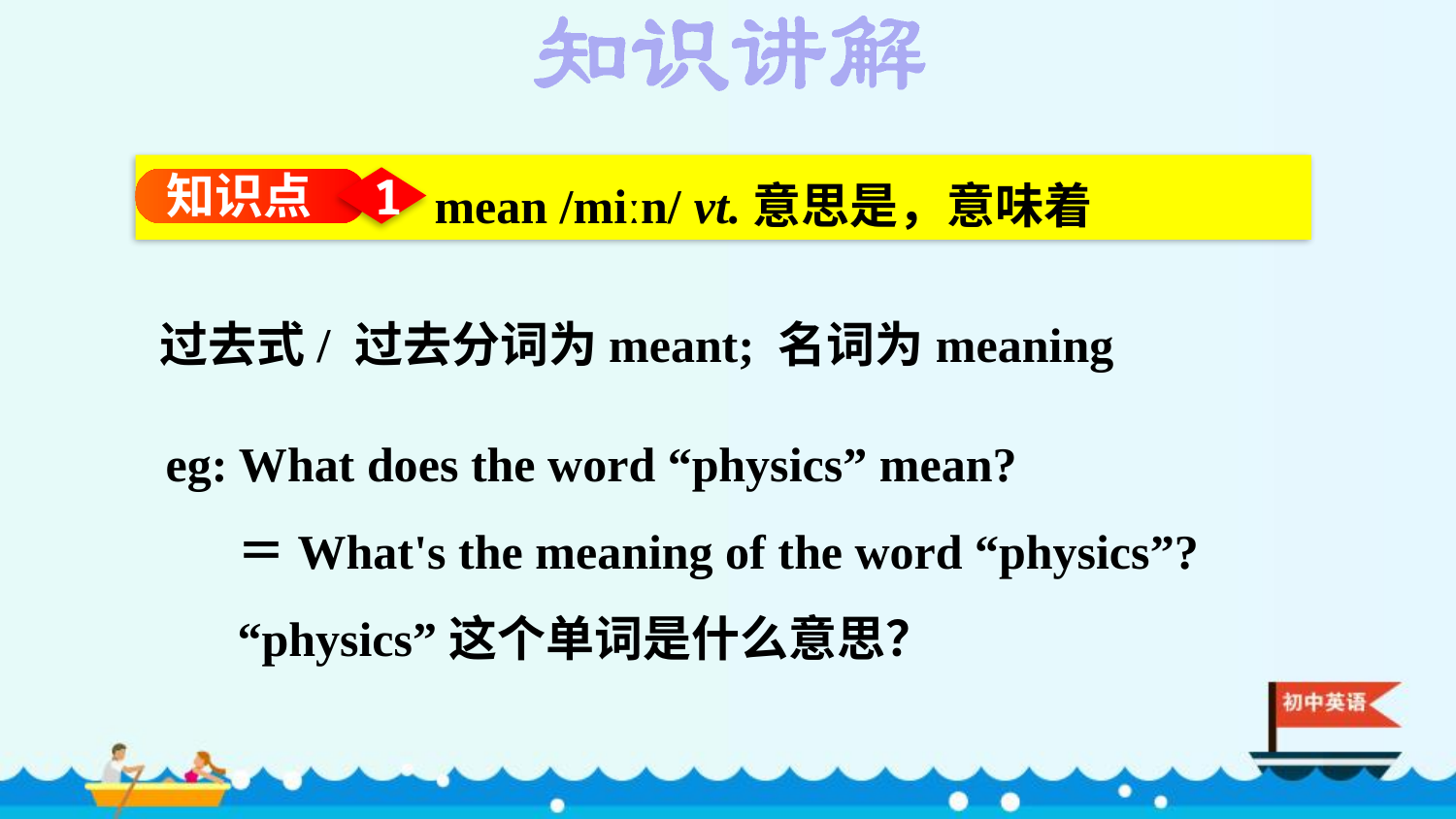

mean /miːn/ vt.意思是，意味着

知识点
1

过去式/ 过去分词为meant; 名词为meaning
eg: What does the word “physics” mean?
＝What's the meaning of the word “physics”?
“physics”这个单词是什么意思？